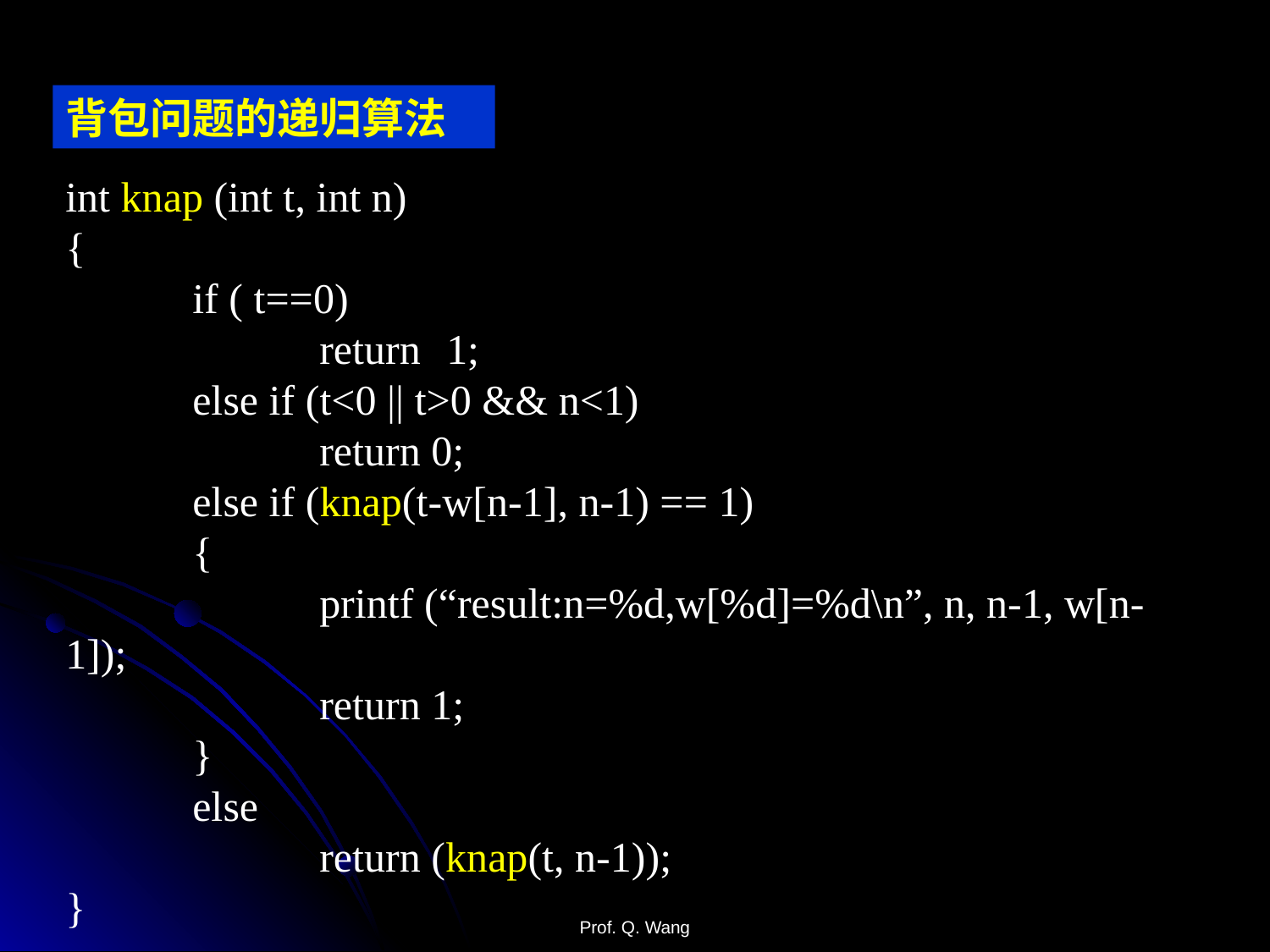

背包问题的递归算法
int knap (int t, int n)
{
	if ( t==0)
		return	1;
	else if (t<0 || t>0 && n<1)
		return 0;
	else if (knap(t-w[n-1], n-1) == 1)
	{
		printf (“result:n=%d,w[%d]=%d\n”, n, n-1, w[n-1]);
		return 1;
	}
	else
		return (knap(t, n-1));
}

Prof. Q. Wang